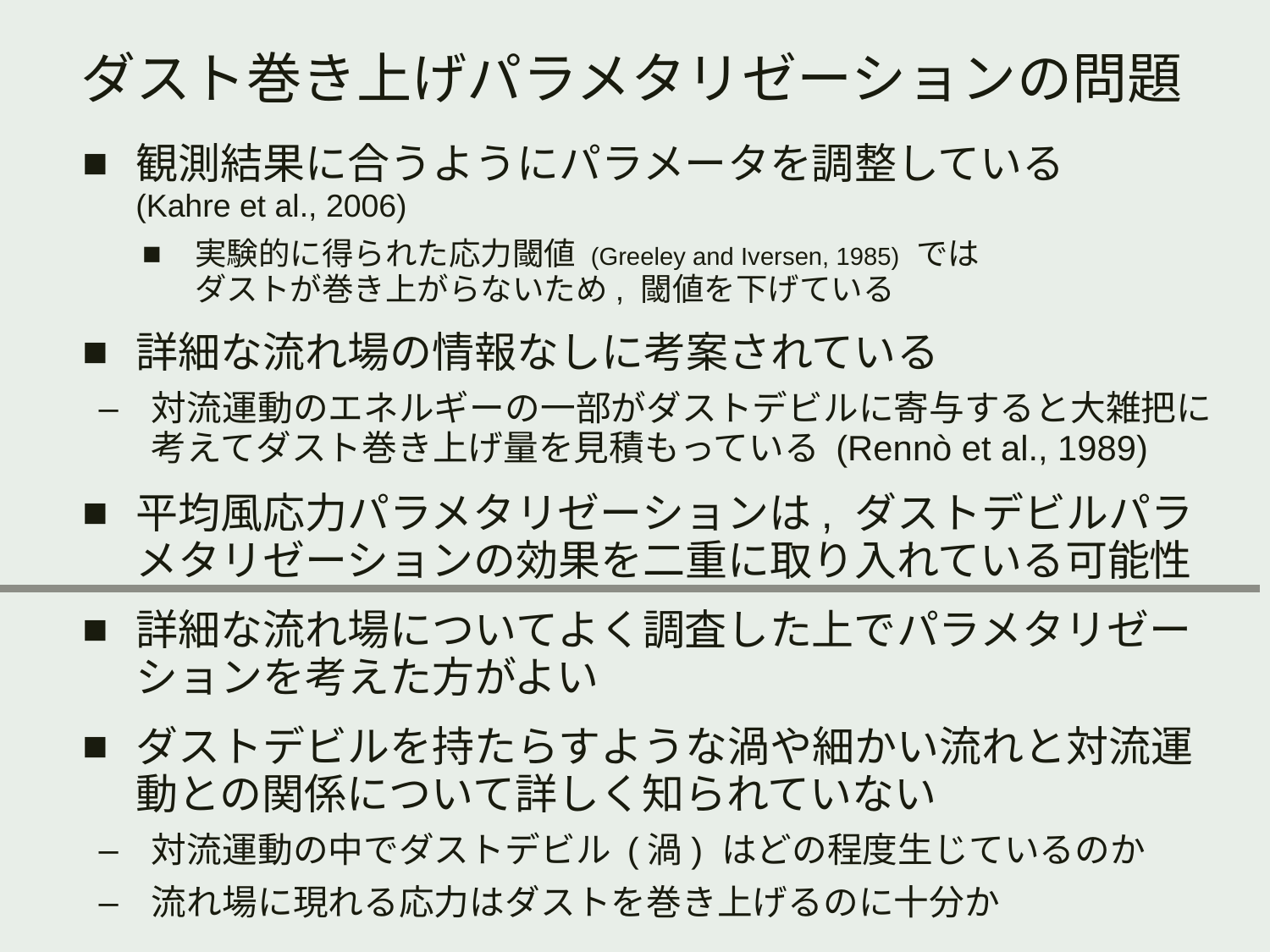

# ダスト巻き上げパラメタリゼーションの問題
観測結果に合うようにパラメータを調整している
(Kahre et al., 2006)
実験的に得られた応力閾値 (Greeley and Iversen, 1985) では
ダストが巻き上がらないため, 閾値を下げている
詳細な流れ場の情報なしに考案されている
対流運動のエネルギーの一部がダストデビルに寄与すると大雑把に考えてダスト巻き上げ量を見積もっている (Rennò et al., 1989)
平均風応力パラメタリゼーションは, ダストデビルパラメタリゼーションの効果を二重に取り入れている可能性
詳細な流れ場についてよく調査した上でパラメタリゼーションを考えた方がよい
ダストデビルを持たらすような渦や細かい流れと対流運動との関係について詳しく知られていない
対流運動の中でダストデビル (渦) はどの程度生じているのか
流れ場に現れる応力はダストを巻き上げるのに十分か